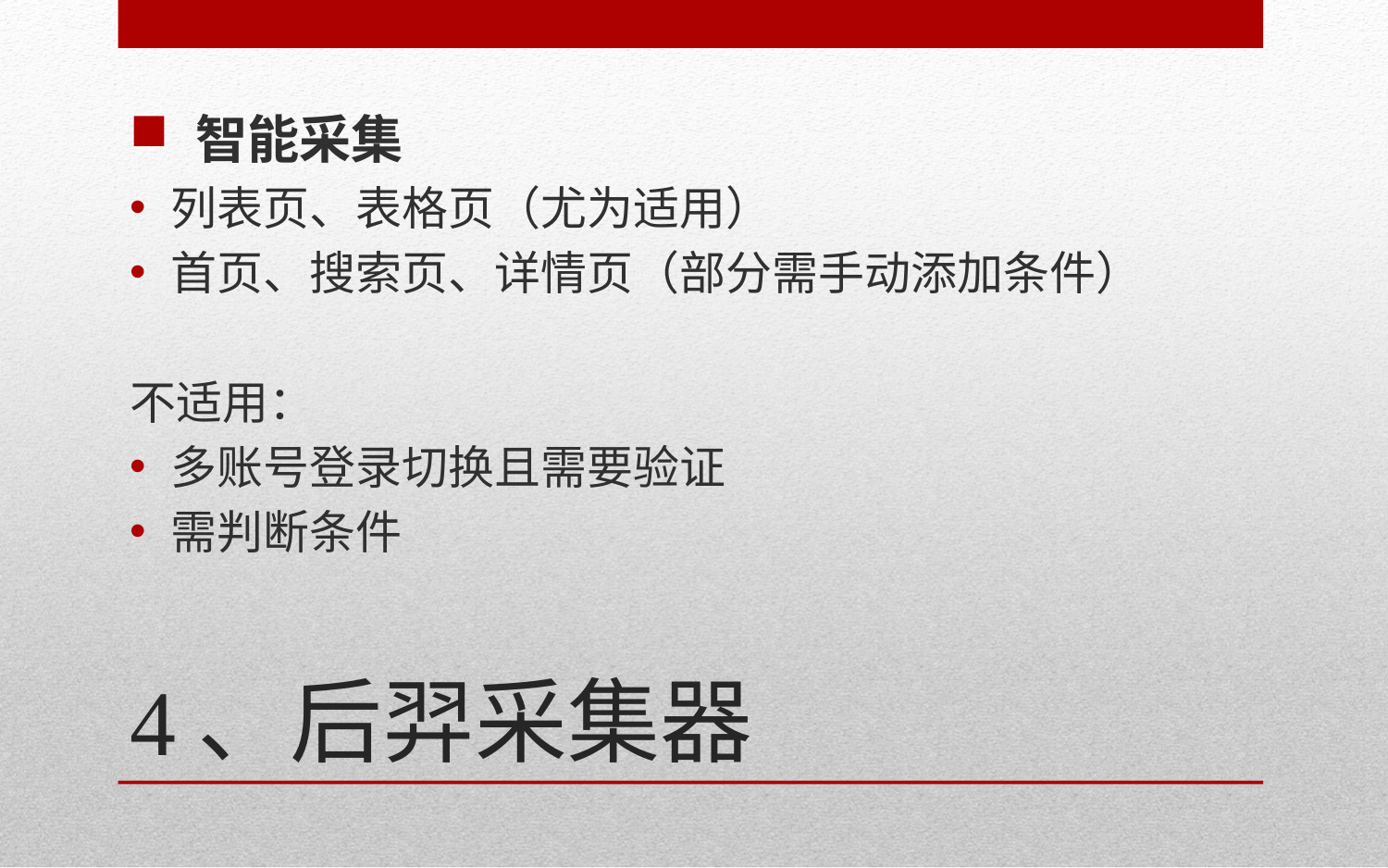

智能采集
列表页、表格页（尤为适用）
首页、搜索页、详情页（部分需手动添加条件）

不适用：
多账号登录切换且需要验证
需判断条件
# 4、后羿采集器